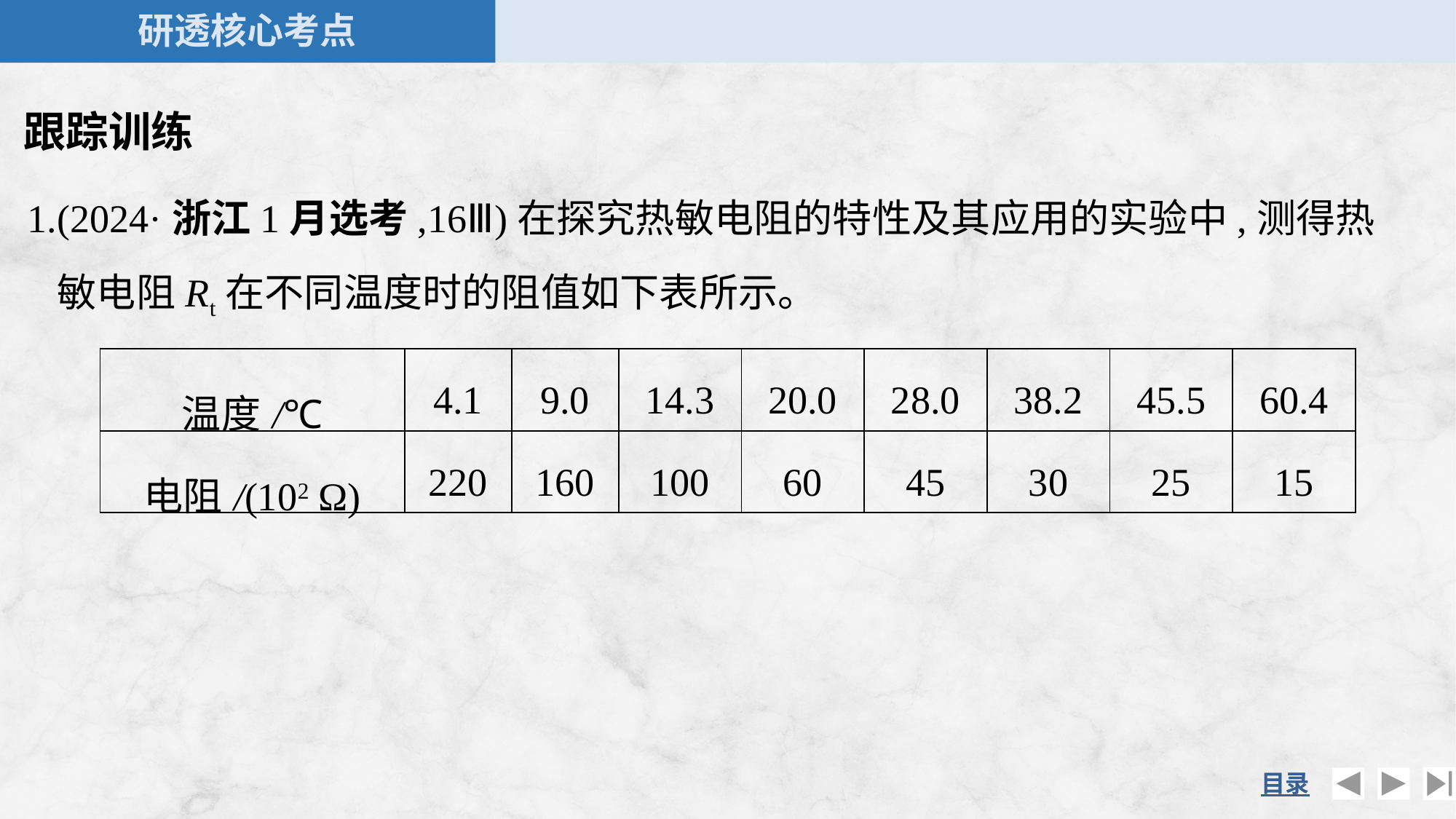

跟踪训练
1.(2024·浙江1月选考,16Ⅲ)在探究热敏电阻的特性及其应用的实验中,测得热敏电阻Rt在不同温度时的阻值如下表所示。
| 温度/℃ | 4.1 | 9.0 | 14.3 | 20.0 | 28.0 | 38.2 | 45.5 | 60.4 |
| --- | --- | --- | --- | --- | --- | --- | --- | --- |
| 电阻/(102 Ω) | 220 | 160 | 100 | 60 | 45 | 30 | 25 | 15 |